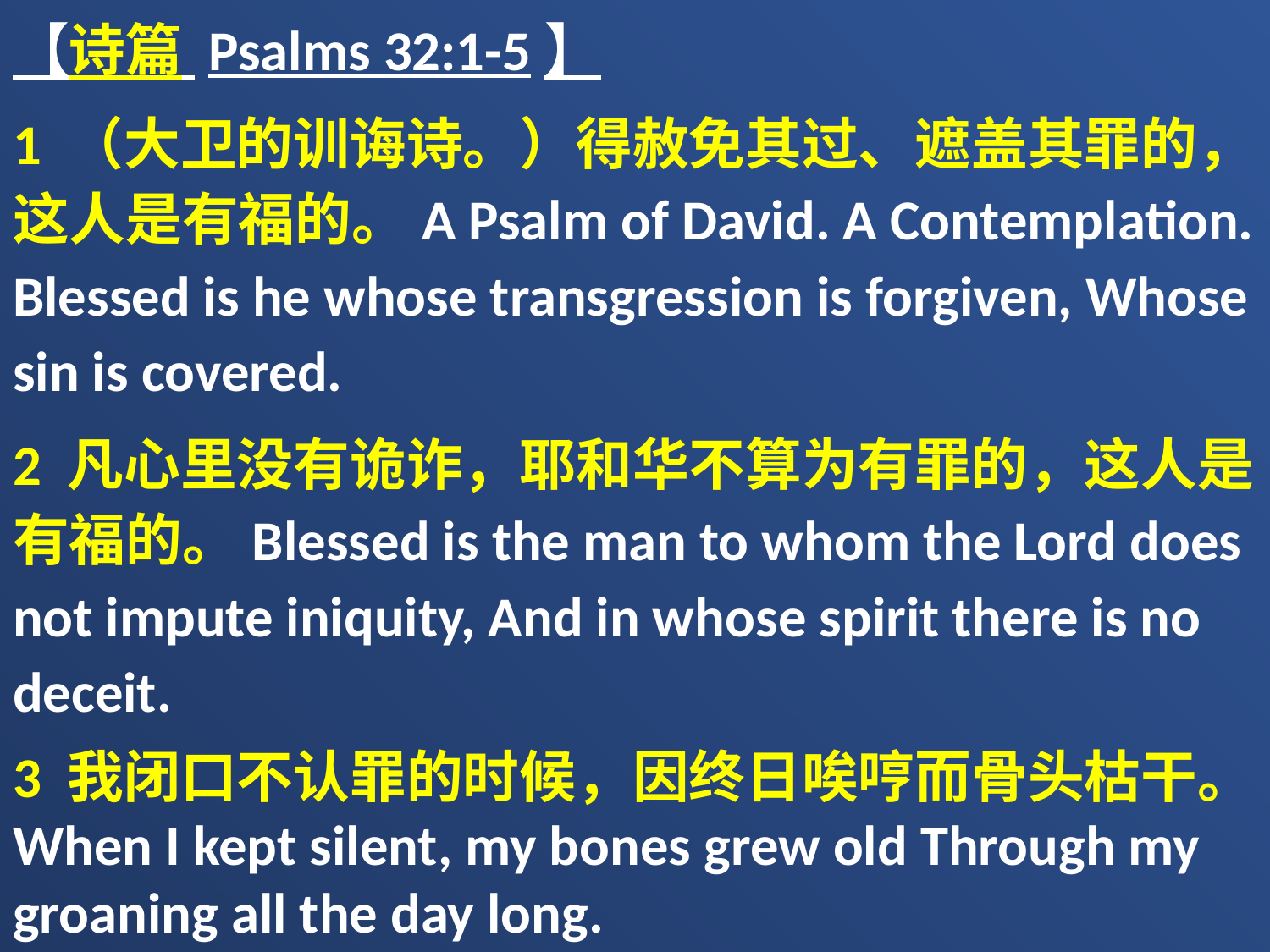

【诗篇 Psalms 32:1-5】
1 （大卫的训诲诗。）得赦免其过、遮盖其罪的，这人是有福的。A Psalm of David. A Contemplation. Blessed is he whose transgression is forgiven, Whose sin is covered.
2 凡心里没有诡诈，耶和华不算为有罪的，这人是有福的。Blessed is the man to whom the Lord does not impute iniquity, And in whose spirit there is no deceit.
3 我闭口不认罪的时候，因终日唉哼而骨头枯干。When I kept silent, my bones grew old Through my groaning all the day long.